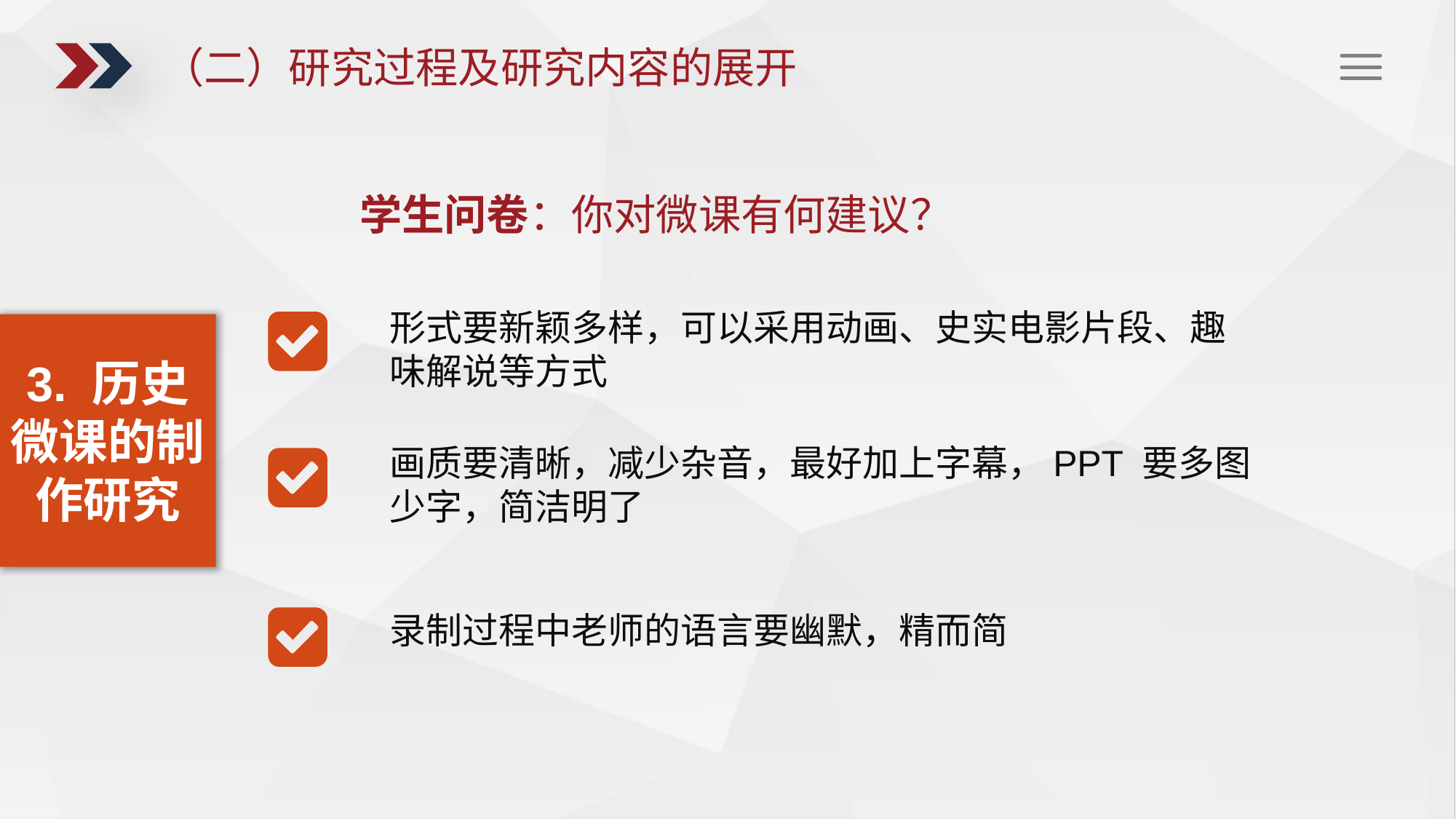

（二）研究过程及研究内容的展开

学生问卷：你对微课有何建议？

形式要新颖多样，可以采用动画、史实电影片段、趣味解说等方式

3. 历史微课的制作研究
画质要清晰，减少杂音，最好加上字幕，PPT 要多图少字，简洁明了

录制过程中老师的语言要幽默，精而简